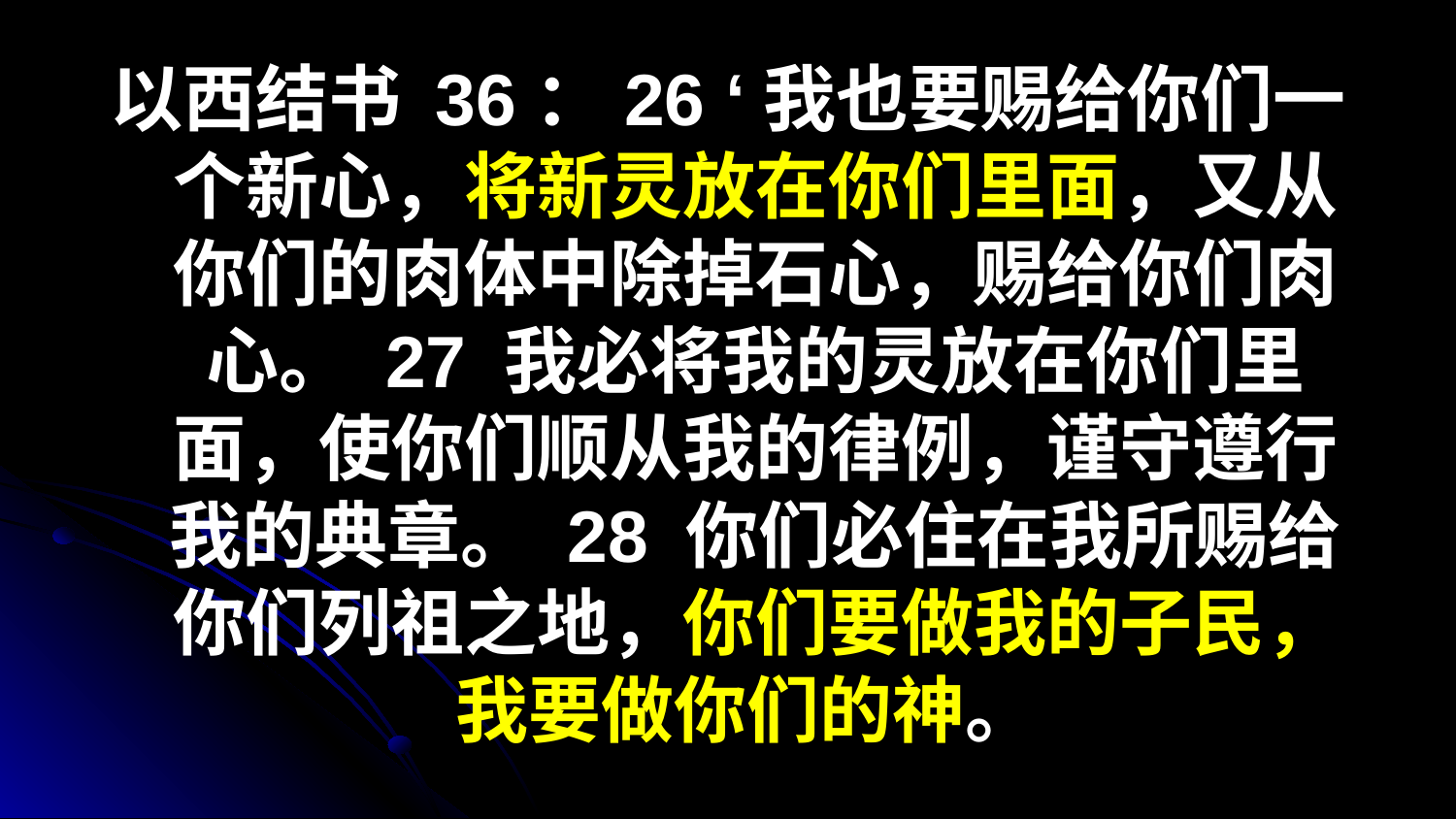

以西结书 36：26 ‘我也要赐给你们一个新心，将新灵放在你们里面，又从你们的肉体中除掉石心，赐给你们肉心。 27 我必将我的灵放在你们里面，使你们顺从我的律例，谨守遵行我的典章。 28 你们必住在我所赐给你们列祖之地，你们要做我的子民，我要做你们的神。